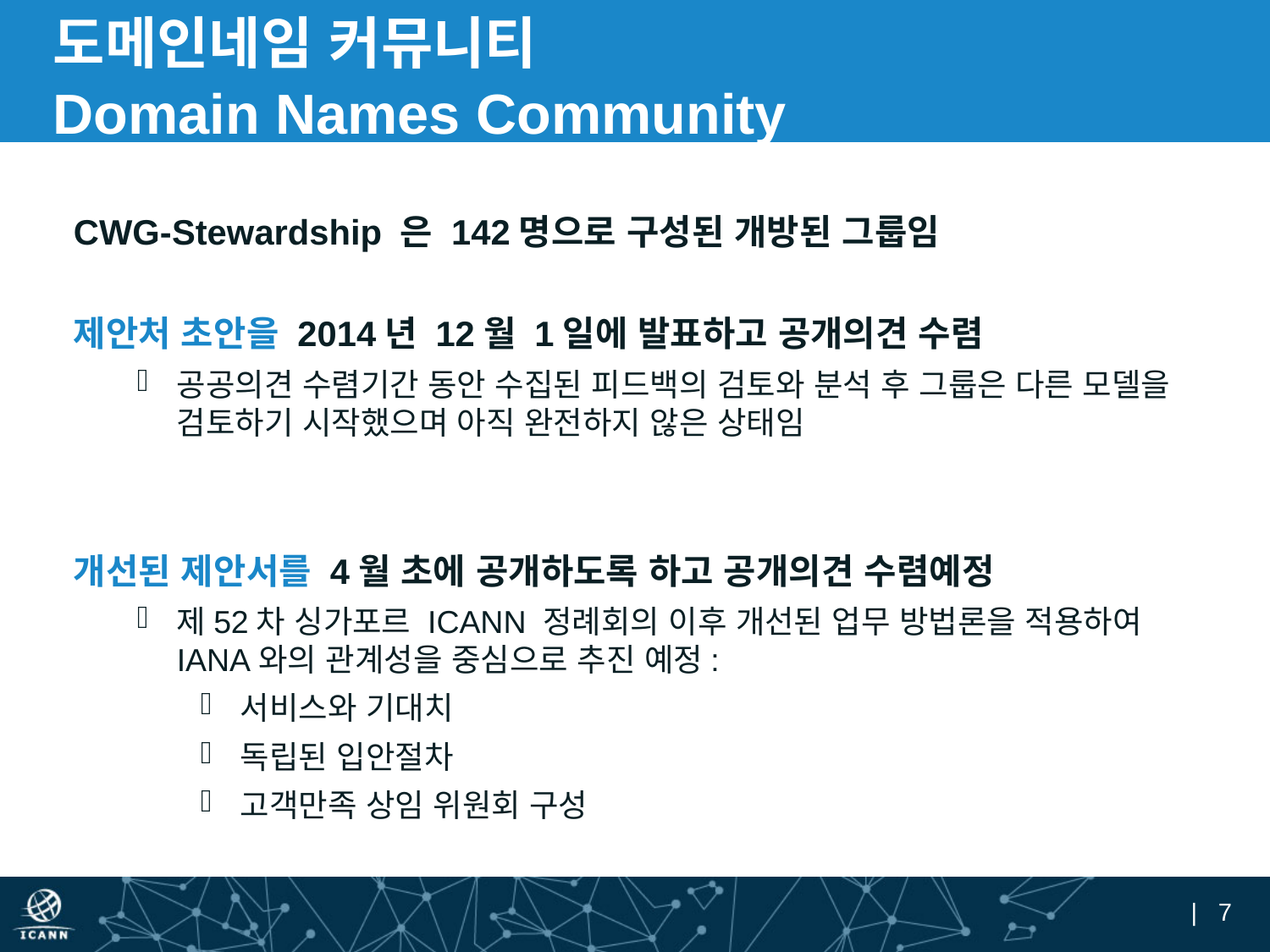

# 도메인네임 커뮤니티 Domain Names Community
CWG-Stewardship 은 142명으로 구성된 개방된 그룹임

제안처 초안을 2014년 12월 1일에 발표하고 공개의견 수렴
공공의견 수렴기간 동안 수집된 피드백의 검토와 분석 후 그룹은 다른 모델을 검토하기 시작했으며 아직 완전하지 않은 상태임

개선된 제안서를 4월 초에 공개하도록 하고 공개의견 수렴예정
제52차 싱가포르 ICANN 정례회의 이후 개선된 업무 방법론을 적용하여 IANA와의 관계성을 중심으로 추진 예정:
서비스와 기대치
독립된 입안절차
고객만족 상임 위원회 구성